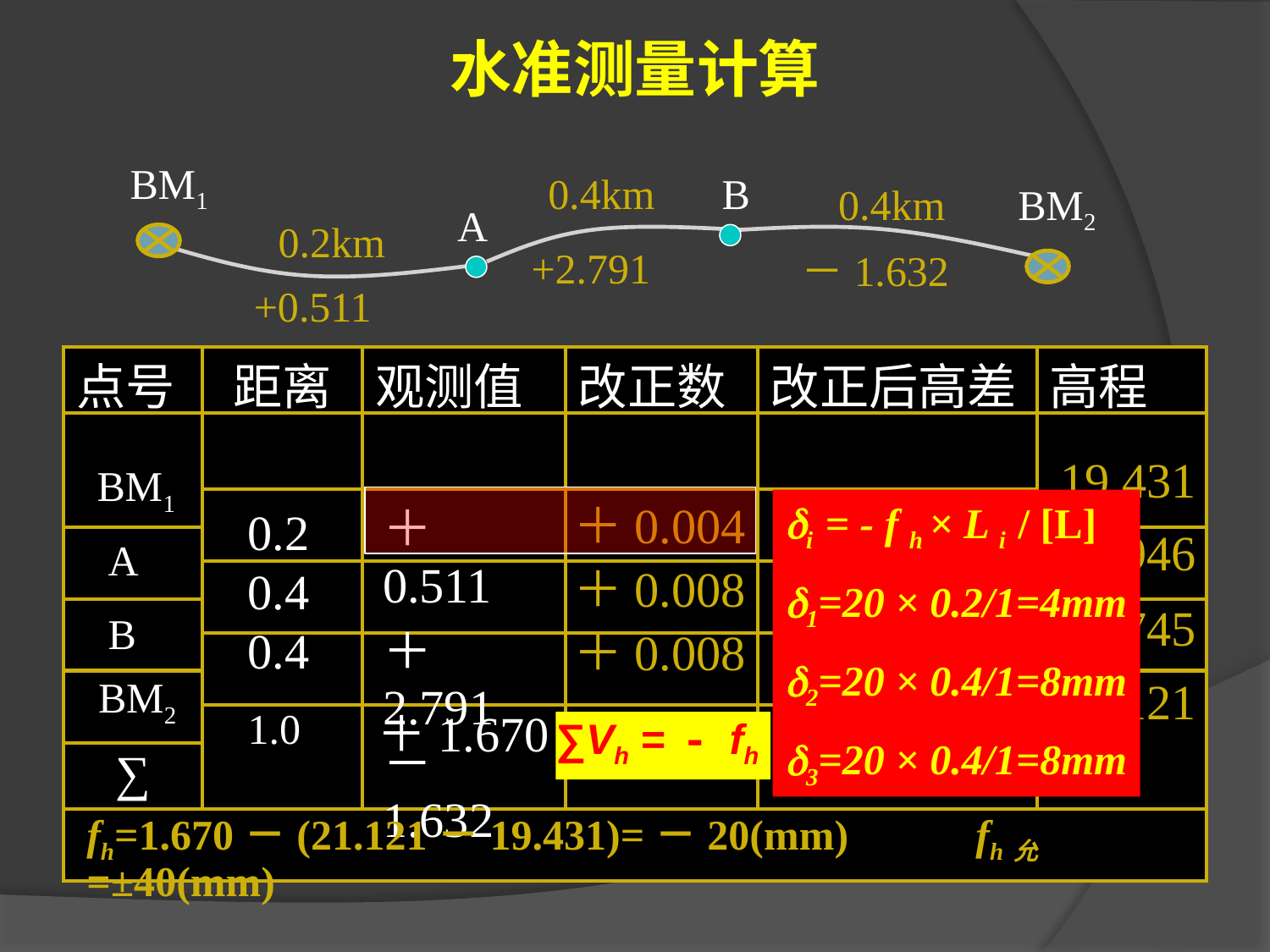

水准测量计算
BM1

BM2

B
A

0.4km
+2.791
0.4km
－1.632
0.2km
+0.511

| 点号 | 距离 | 观测值 | 改正数 | 改正后高差 | 高程 |
| --- | --- | --- | --- | --- | --- |
|  |  |  |  |  |  |
|  |  |  |  |  |  |
|  |  |  |  |  |  |
|  |  |  |  |  |  |
|  |  |  |  |  |  |
|  |  |  |  |  |  |
|  |  |  |  |  |  |
|  |  |  |  |  |  |
| ∑ |  |  |  |  |  |
|  |  |  |  |  |  |
19.431
BM1
＋0.515
＋2.799
－1.624

δi  = - f h × L i  / [L]
δ1=20 × 0.2/1=4mm
δ2=20 × 0.4/1=8mm
δ3=20 × 0.4/1=8mm
0.20.4
0.4
＋0.511
＋2.791
－1.632
＋0.004
＋0.008
＋0.008
19.946
A
22.745
B
BM2
21.121
1.0
＋1.670
＋0.020
＋1.690
∑Vh =  - fh
fh=1.670－(21.121－19.431)=－20(mm)            fh允=±40(mm)